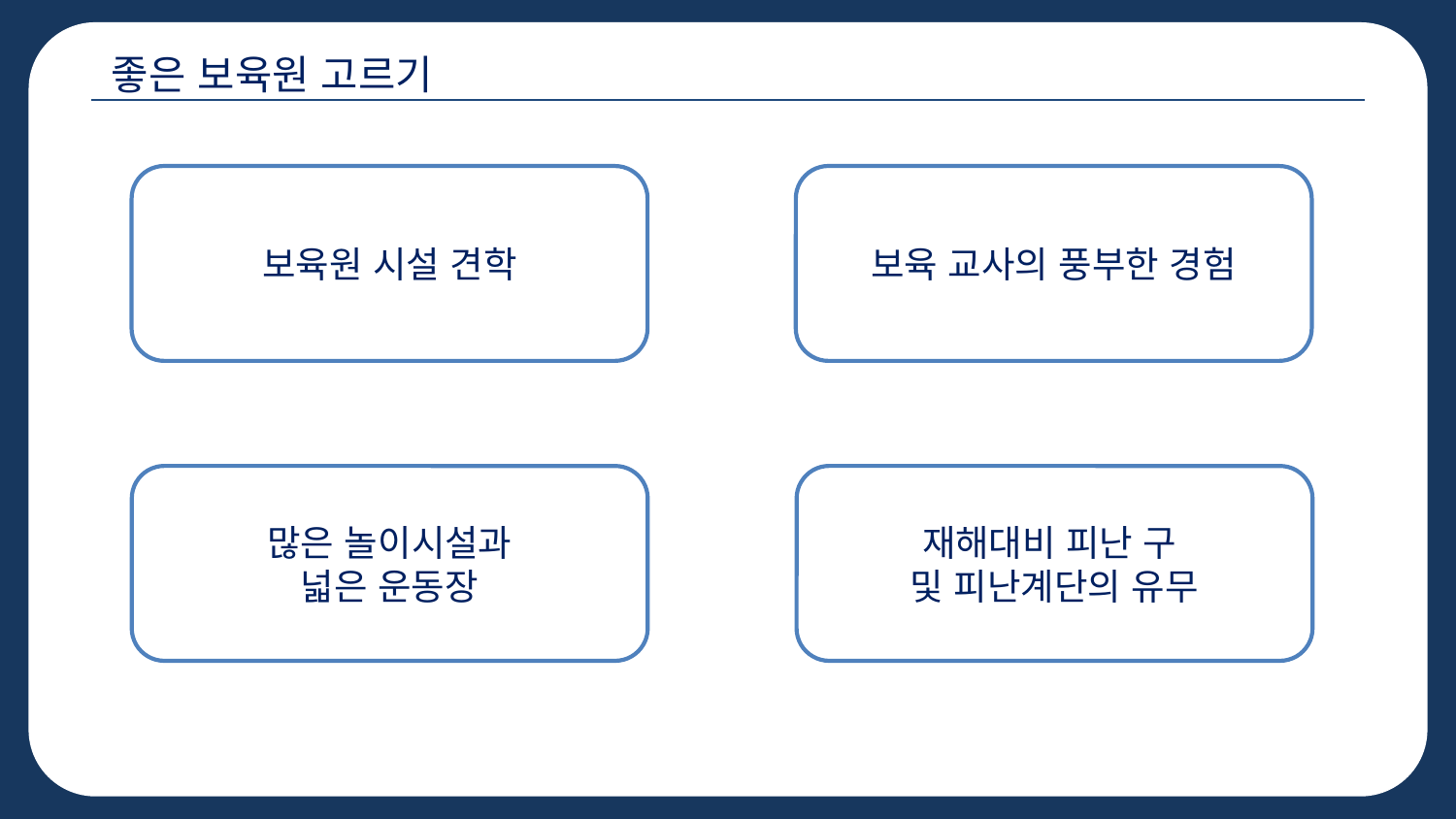

좋은 보육원 고르기
보육원 시설 견학
보육 교사의 풍부한 경험
많은 놀이시설과
넓은 운동장
재해대비 피난 구
및 피난계단의 유무